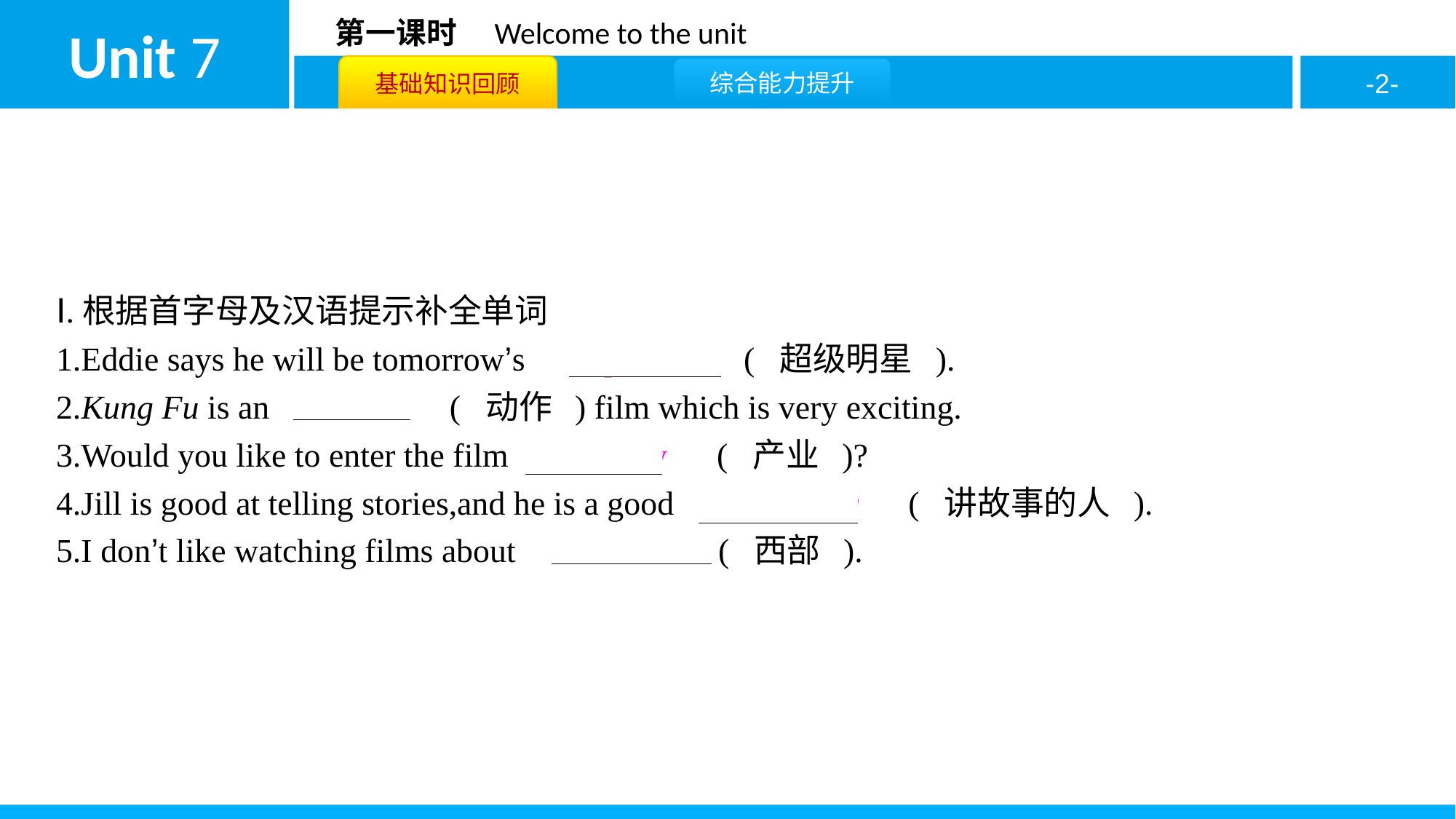

Ⅰ.根据首字母及汉语提示补全单词
1.Eddie says he will be tomorrow’s　superstar　(  超级明星  ).
2.Kung Fu is an　action　(  动作  ) film which is very exciting.
3.Would you like to enter the film　industry　(  产业  )?
4.Jill is good at telling stories,and he is a good　storyteller　(  讲故事的人  ).
5.I don’t like watching films about　western　(  西部  ).